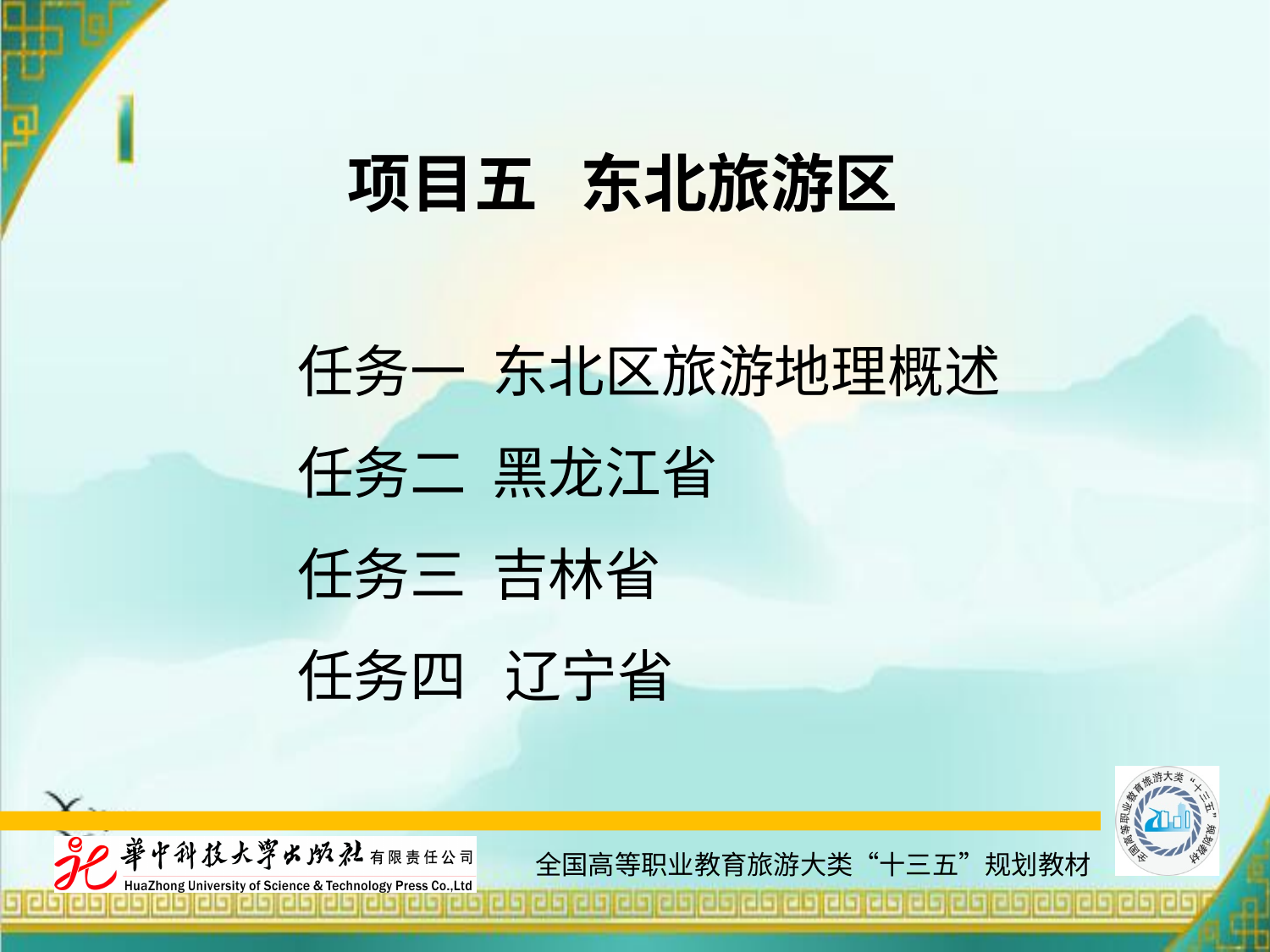

项目五   东北旅游区
任务一  东北区旅游地理概述
任务二  黑龙江省
任务三  吉林省
任务四   辽宁省